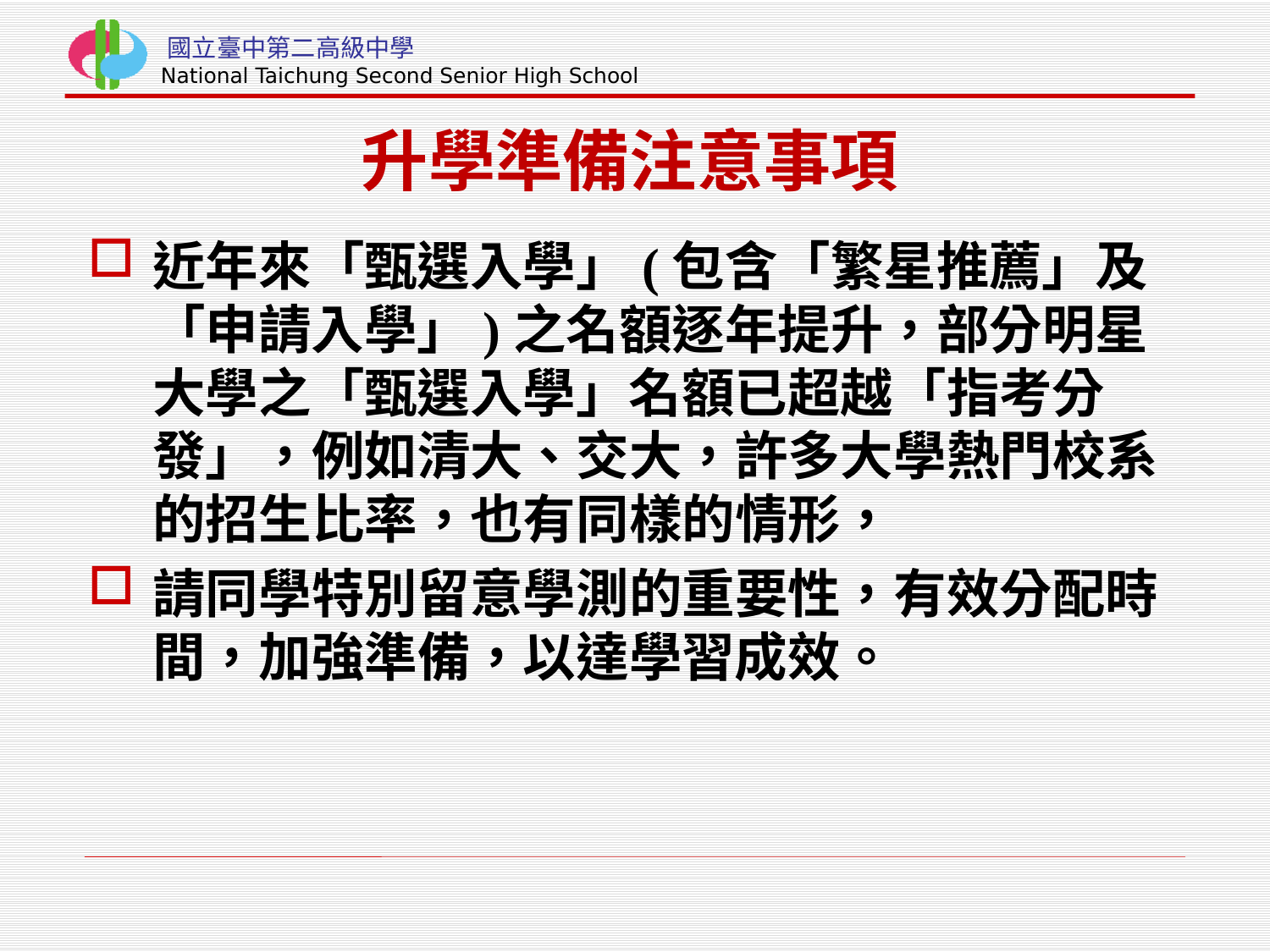

# 升學準備注意事項
近年來「甄選入學」(包含「繁星推薦」及「申請入學」)之名額逐年提升，部分明星大學之「甄選入學」名額已超越「指考分發」，例如清大、交大，許多大學熱門校系的招生比率，也有同樣的情形，
請同學特別留意學測的重要性，有效分配時間，加強準備，以達學習成效。